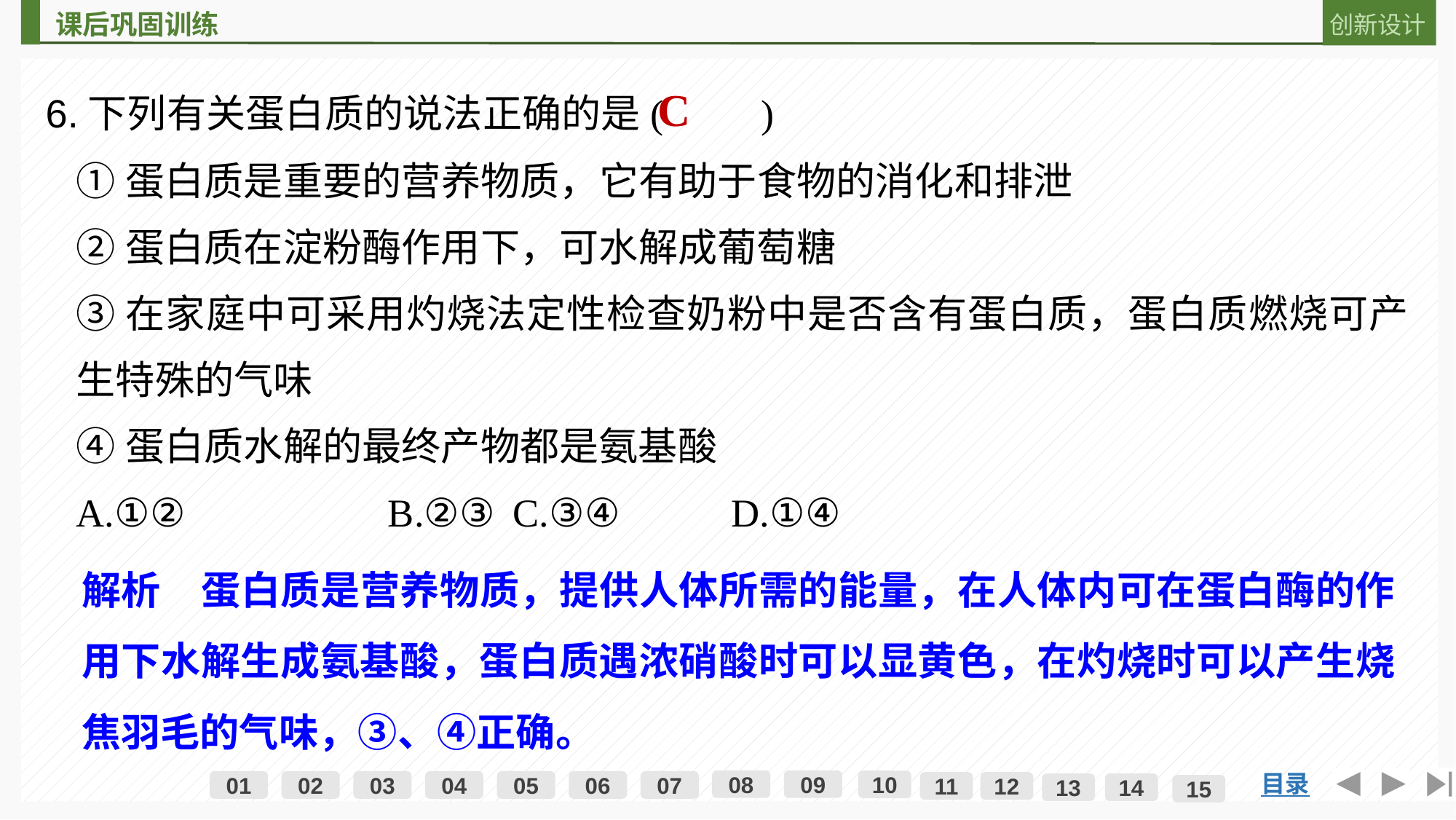

6.下列有关蛋白质的说法正确的是(　　)
C
①蛋白质是重要的营养物质，它有助于食物的消化和排泄
②蛋白质在淀粉酶作用下，可水解成葡萄糖
③在家庭中可采用灼烧法定性检查奶粉中是否含有蛋白质，蛋白质燃烧可产生特殊的气味
④蛋白质水解的最终产物都是氨基酸
A.①②  	B.②③	C.③④  	D.①④
解析　蛋白质是营养物质，提供人体所需的能量，在人体内可在蛋白酶的作用下水解生成氨基酸，蛋白质遇浓硝酸时可以显黄色，在灼烧时可以产生烧焦羽毛的气味，③、④正确。